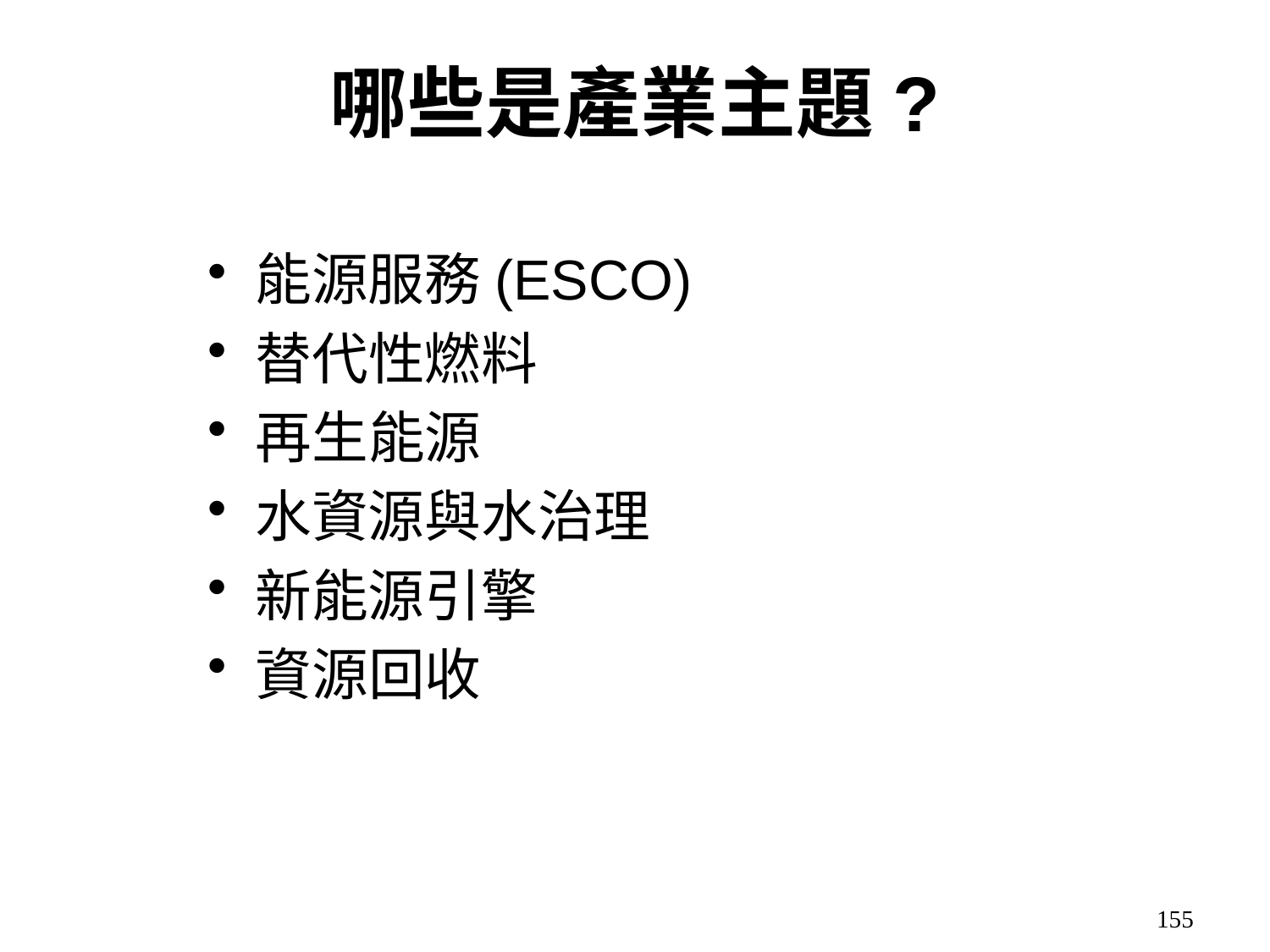

哪些是產業主題?
能源服務(ESCO)
替代性燃料
再生能源
水資源與水治理
新能源引擎
資源回收

155